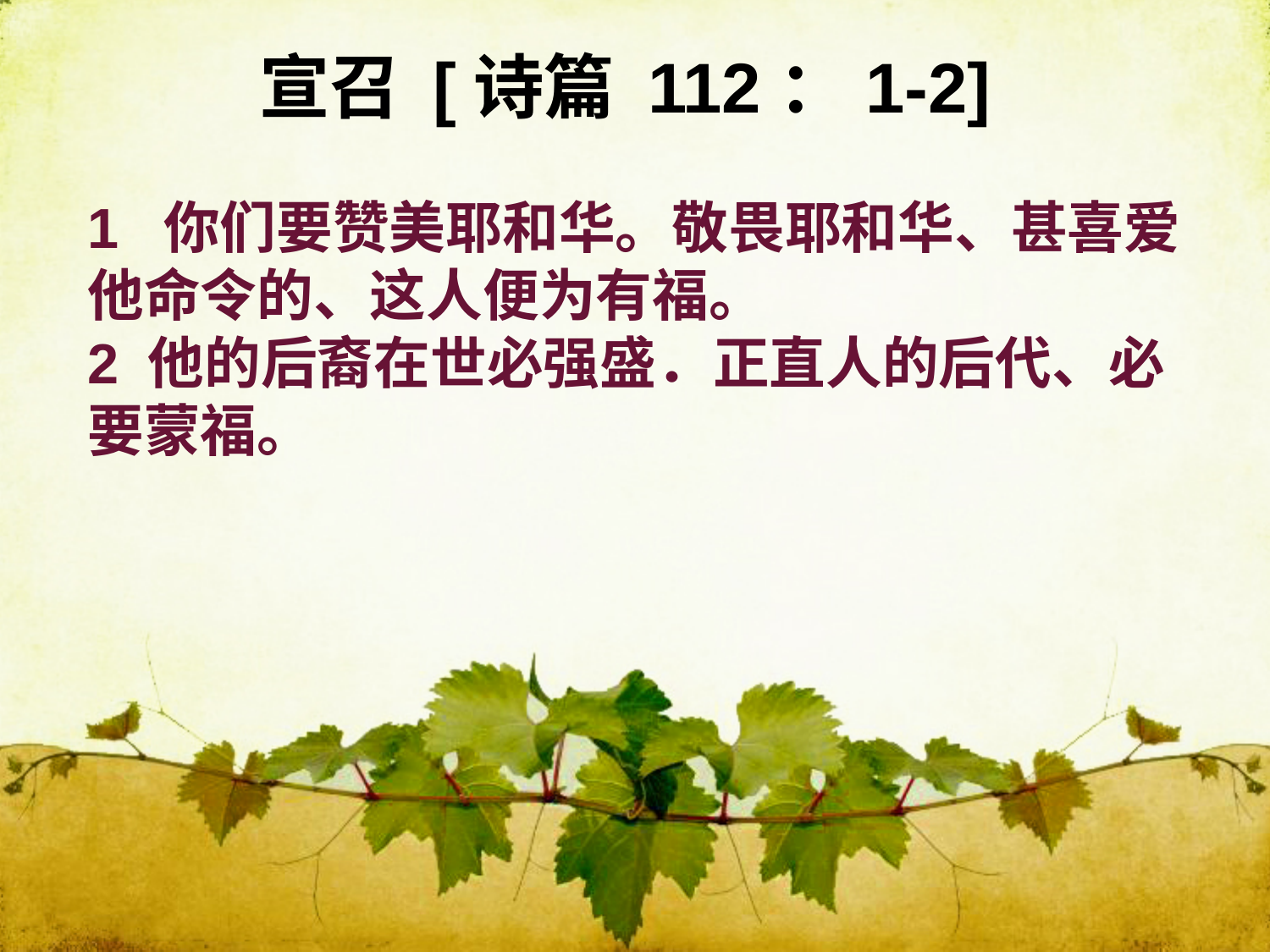

宣召 [诗篇 112：1-2]
1  你们要赞美耶和华。敬畏耶和华、甚喜爱他命令的、这人便为有福。
2 他的后裔在世必强盛．正直人的后代、必要蒙福。